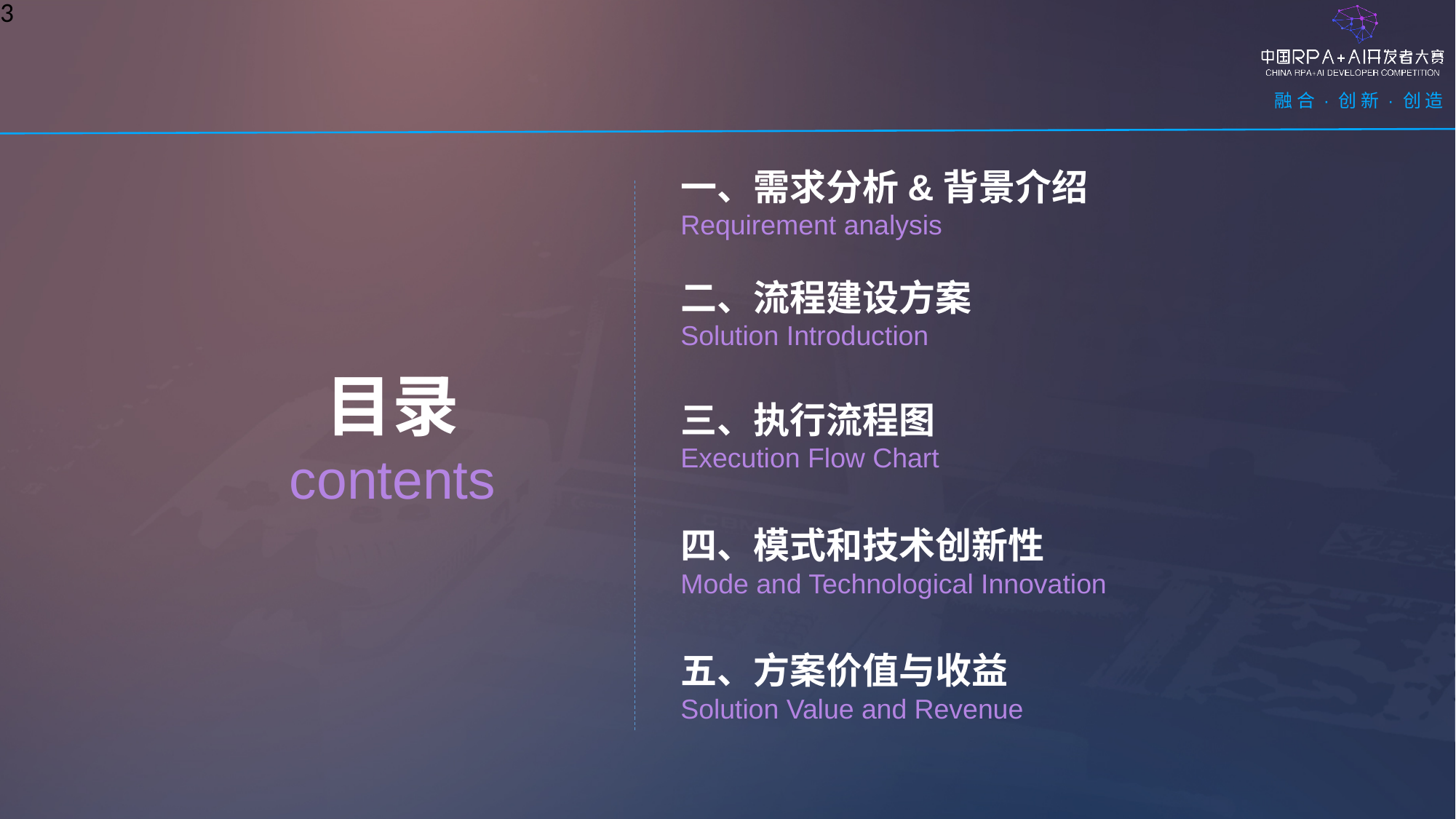

3
一、需求分析&背景介绍
Requirement analysis
二、流程建设方案
Solution Introduction

目录
contents
三、执行流程图
Execution Flow Chart
四、模式和技术创新性
Mode and Technological Innovation
五、方案价值与收益
Solution Value and Revenue